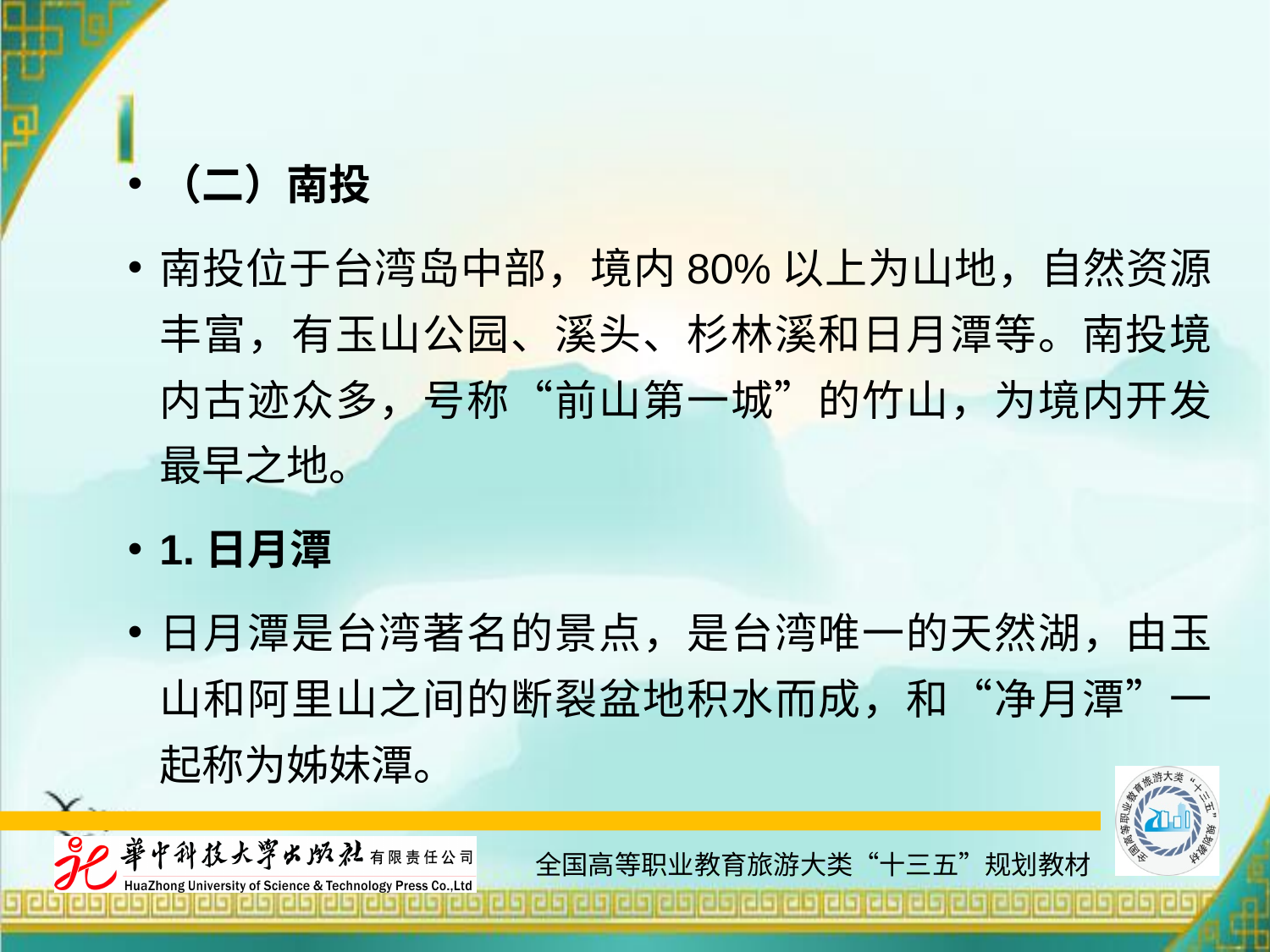

#
（二）南投
南投位于台湾岛中部，境内80%以上为山地，自然资源丰富，有玉山公园、溪头、杉林溪和日月潭等。南投境内古迹众多，号称“前山第一城”的竹山，为境内开发最早之地。
1.日月潭
日月潭是台湾著名的景点，是台湾唯一的天然湖，由玉山和阿里山之间的断裂盆地积水而成，和“净月潭”一起称为姊妹潭。